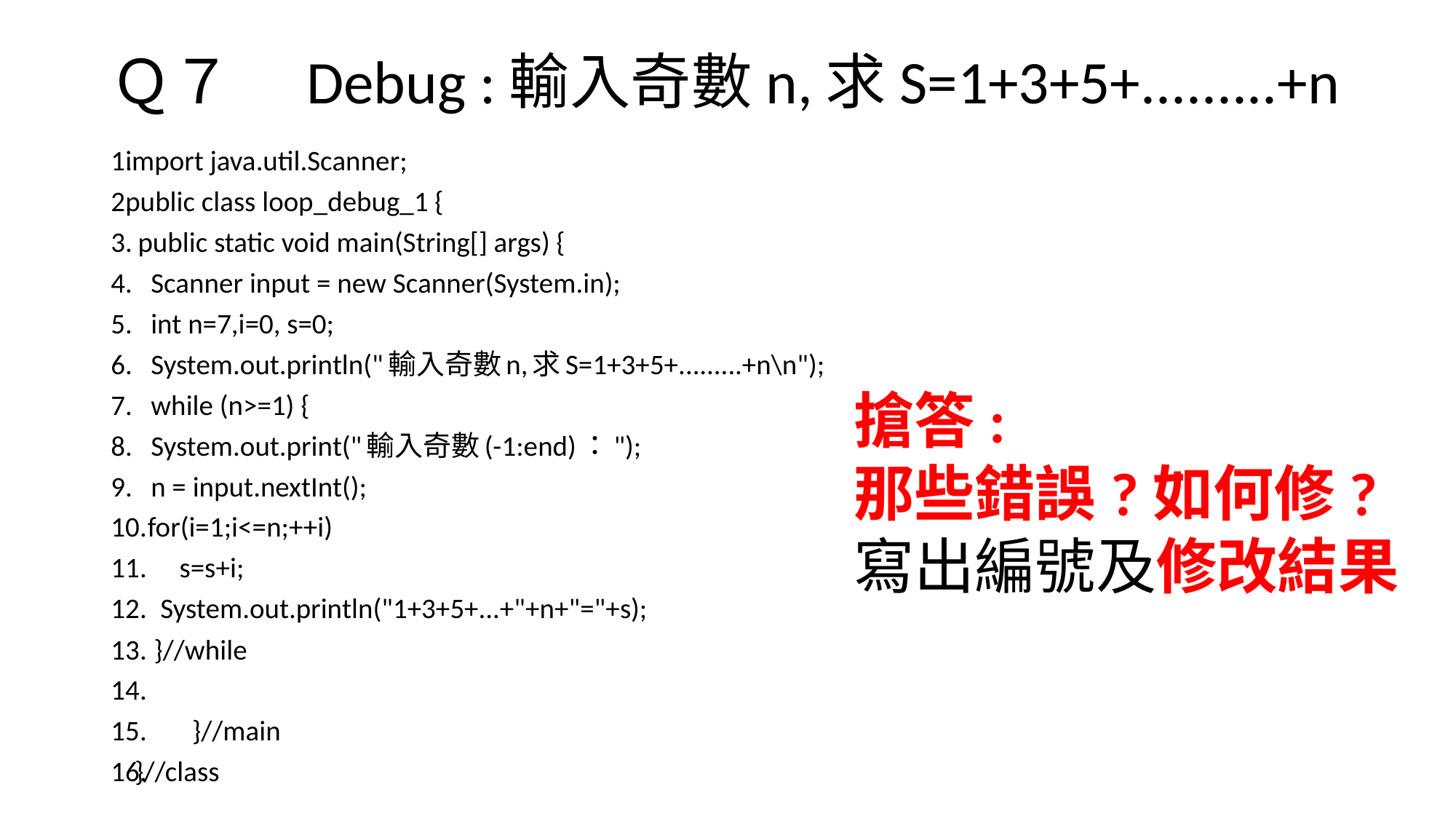

# Ｑ７　Debug :輸入奇數n,求S=1+3+5+.........+n
import java.util.Scanner;
public class loop_debug_1 {
  public static void main(String[] args) {
    Scanner input = new Scanner(System.in);
    int n=7,i=0, s=0;
    System.out.println("輸入奇數n,求S=1+3+5+.........+n\n");
    while (n>=1) {
    System.out.print("輸入奇數(-1:end)：");
    n = input.nextInt();
  for(i=1;i<=n;++i)
       s=s+i;
    System.out.println("1+3+5+...+"+n+"="+s);
   }//while

	}//main
}//class
搶答:
那些錯誤?如何修?
寫出編號及修改結果